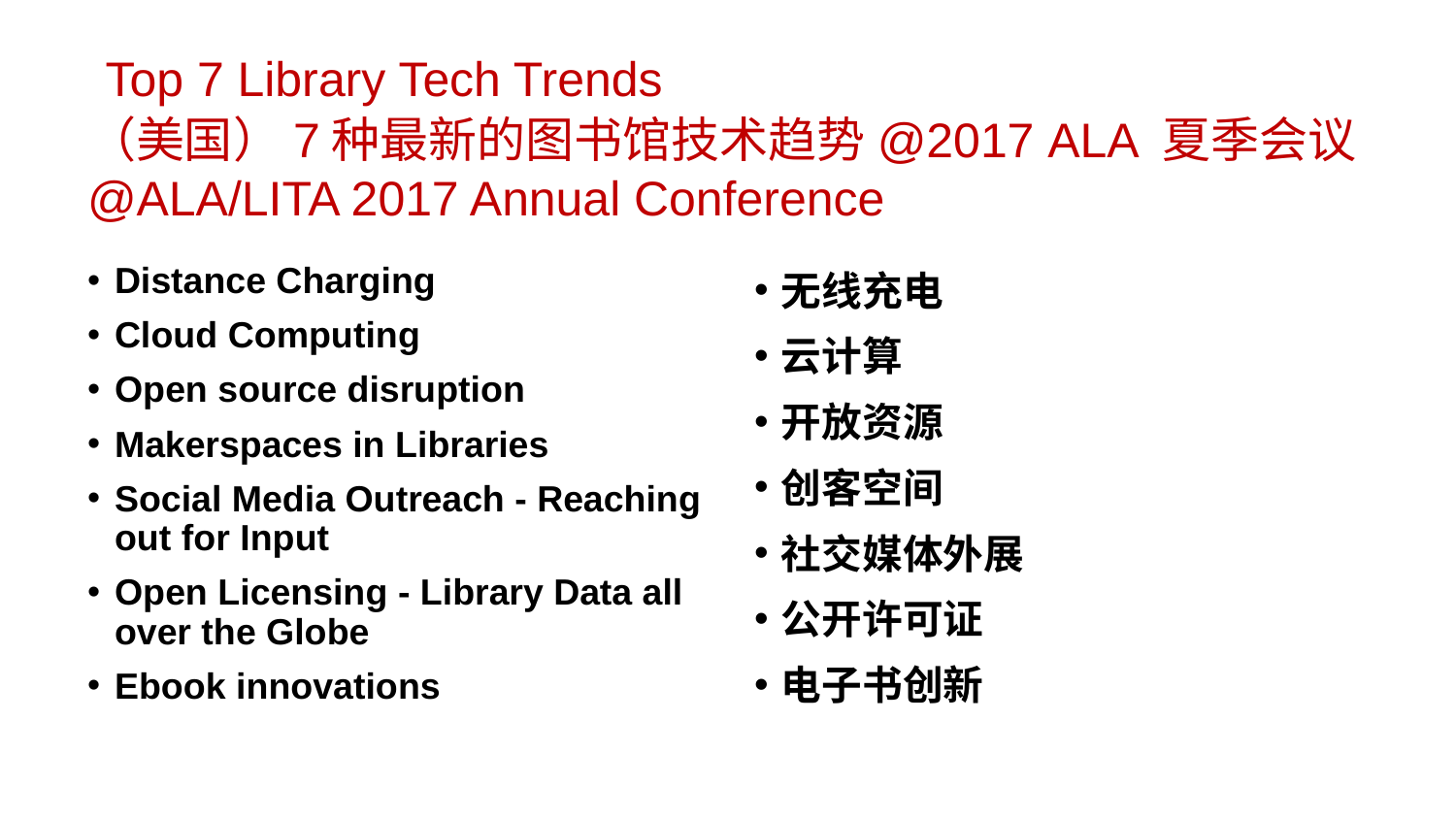

# Top 7 Library Tech Trends （美国）7种最新的图书馆技术趋势@2017 ALA 夏季会议 @ALA/LITA 2017 Annual Conference
Distance Charging
Cloud Computing
Open source disruption
Makerspaces in Libraries
Social Media Outreach - Reaching out for Input
Open Licensing - Library Data all over the Globe
Ebook innovations

无线充电
云计算
开放资源
创客空间
社交媒体外展
公开许可证
电子书创新